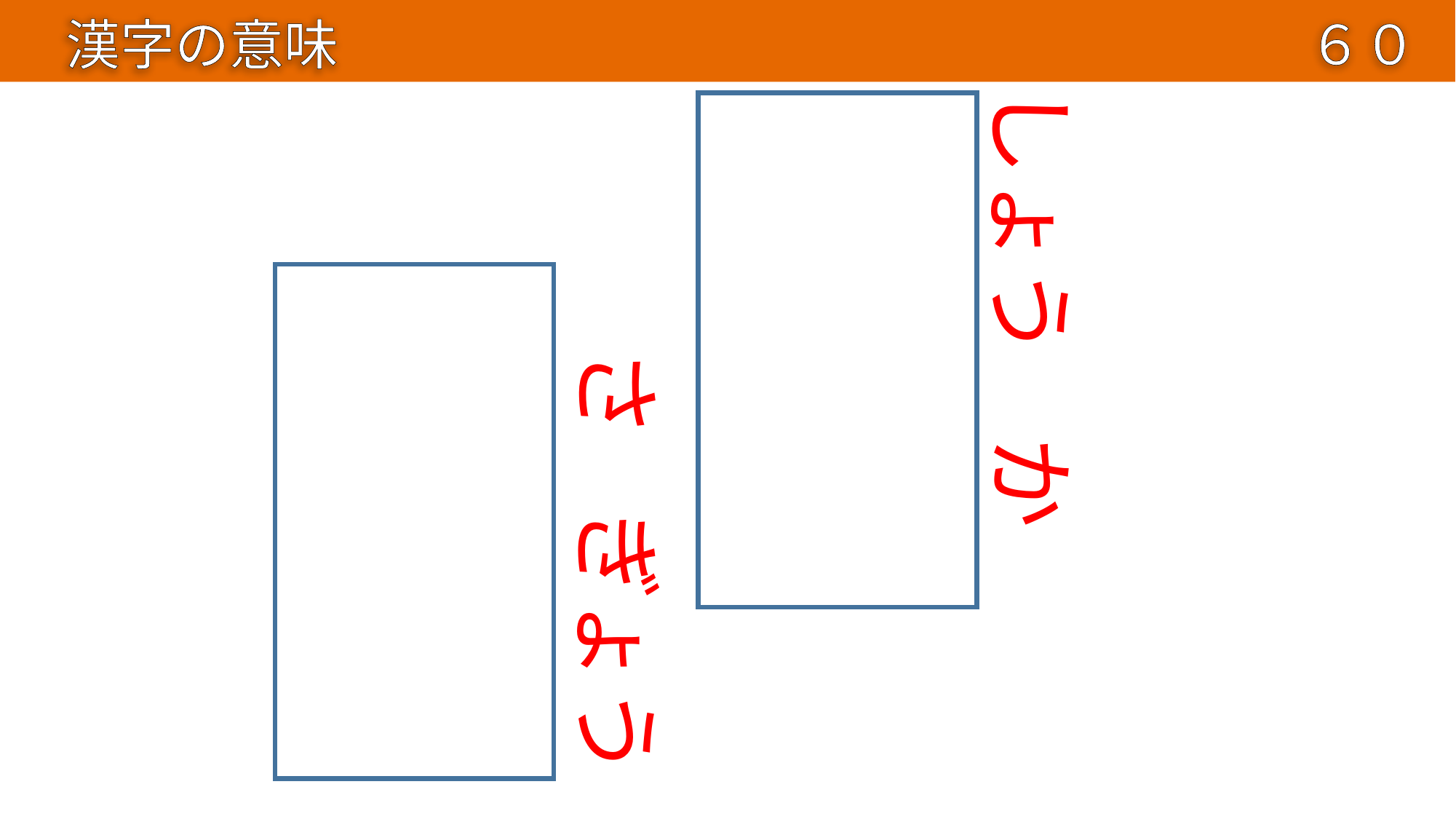

漢字の意味
６０
しょう
消火

作業

さ
か
ぎょう